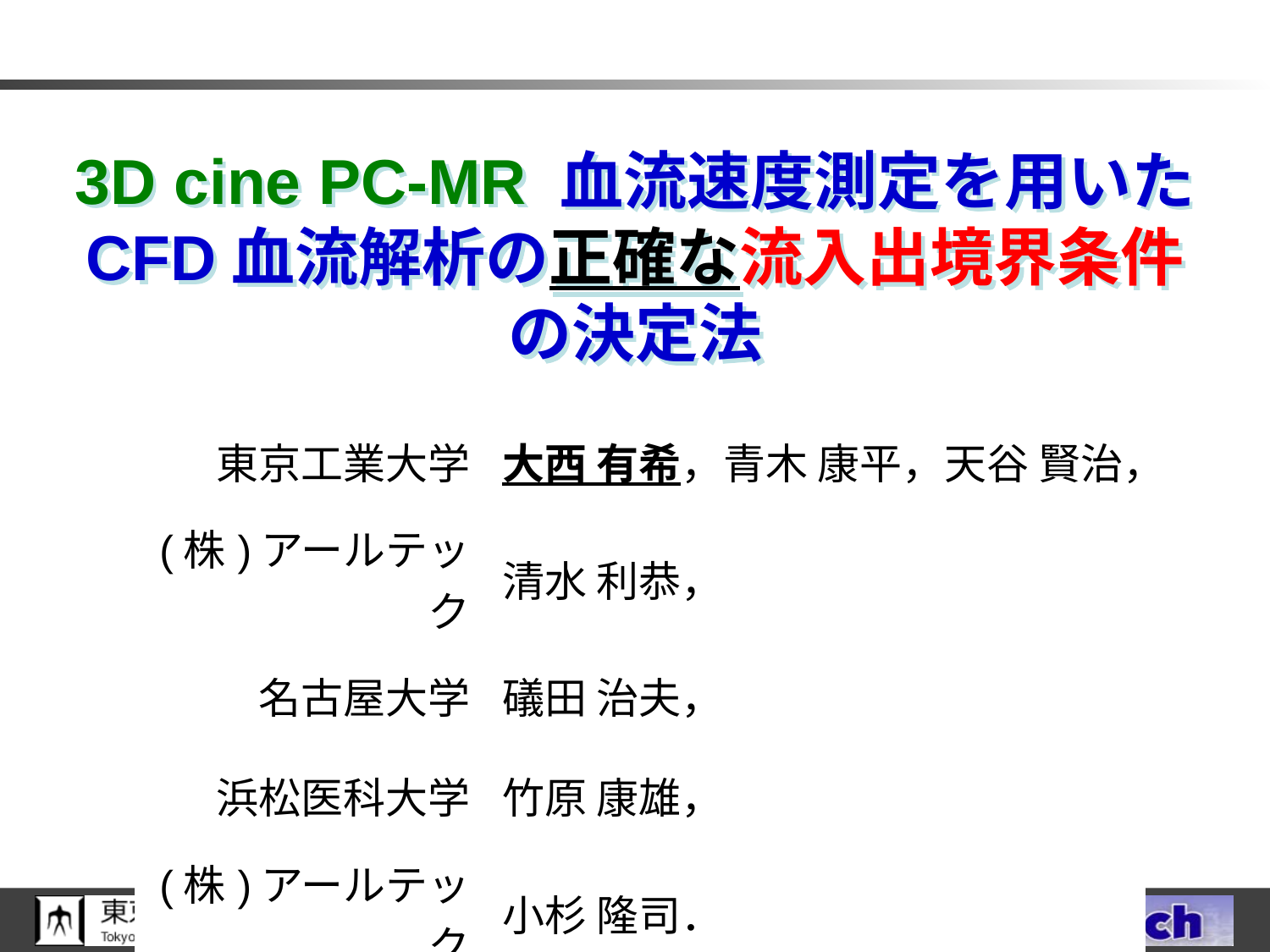

# 3D cine PC-MR 血流速度測定を用いた CFD血流解析の正確な流入出境界条件 の決定法
| 東京工業大学 | 大西 有希，青木 康平，天谷 賢治， |
| --- | --- |
| (株)アールテック | 清水 利恭， |
| 名古屋大学 | 礒田 治夫， |
| 浜松医科大学 | 竹原 康雄， |
| (株)アールテック | 小杉 隆司． |
P. 1